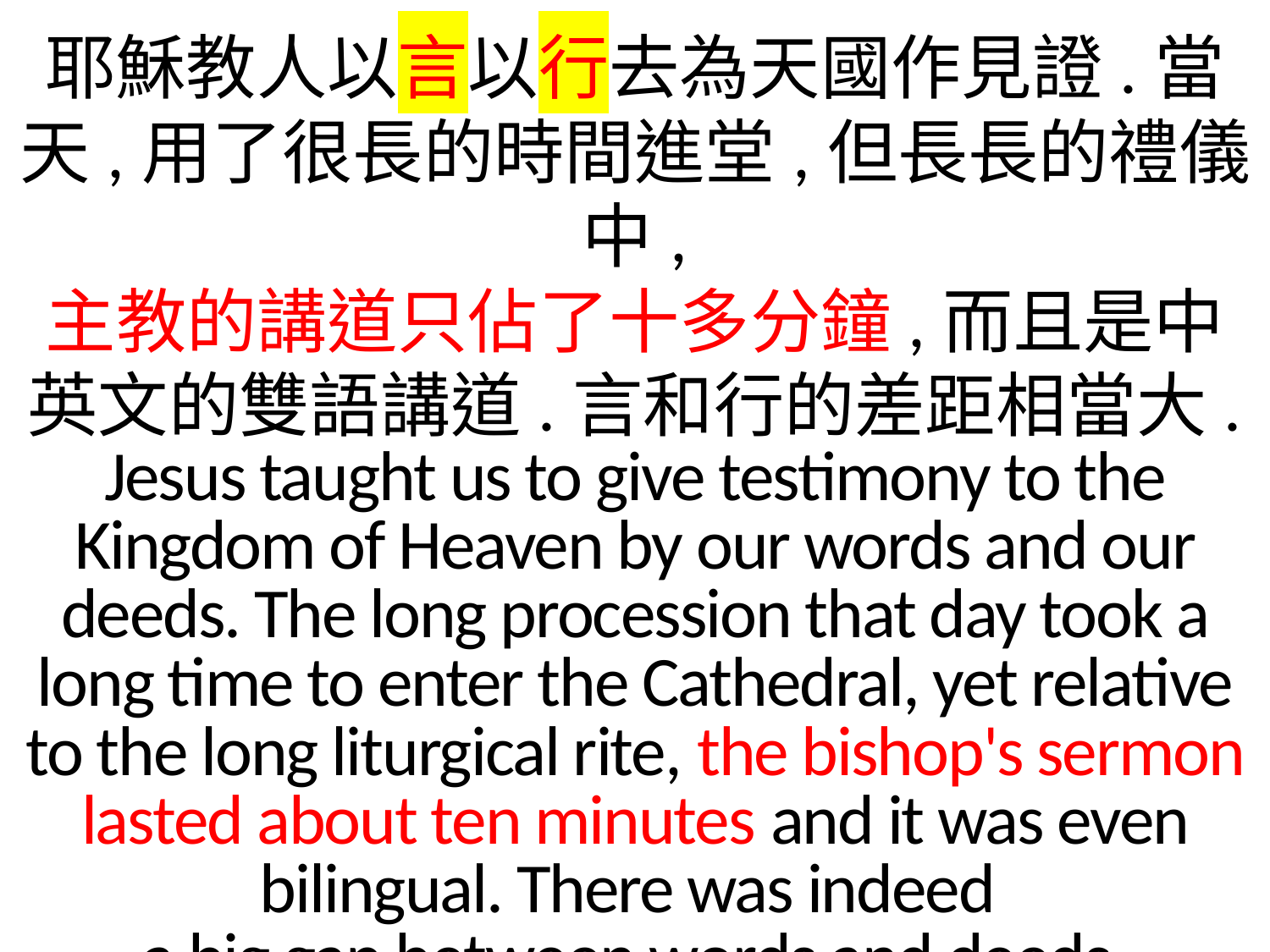

耶穌教人以言以行去為天國作見證.當天,用了很長的時間進堂,但長長的禮儀中,
主教的講道只佔了十多分鐘,而且是中英文的雙語講道.言和行的差距相當大.
Jesus taught us to give testimony to the Kingdom of Heaven by our words and our deeds. The long procession that day took a long time to enter the Cathedral, yet relative to the long liturgical rite, the bishop's sermon lasted about ten minutes and it was even bilingual. There was indeed
a big gap between words and deeds.